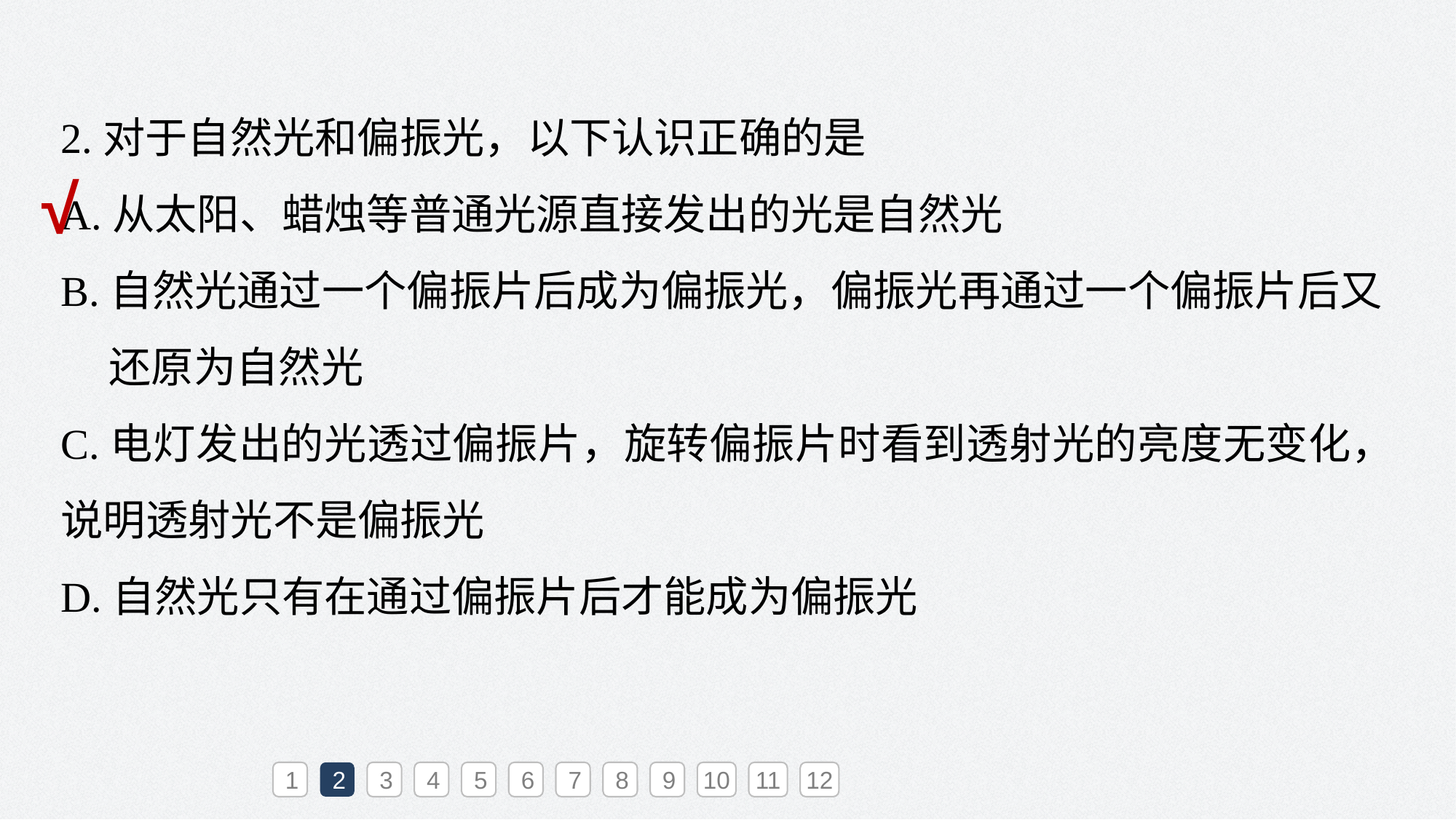

2.对于自然光和偏振光，以下认识正确的是
A.从太阳、蜡烛等普通光源直接发出的光是自然光
B.自然光通过一个偏振片后成为偏振光，偏振光再通过一个偏振片后又
    还原为自然光
C.电灯发出的光透过偏振片，旋转偏振片时看到透射光的亮度无变化，说明透射光不是偏振光
D.自然光只有在通过偏振片后才能成为偏振光
√
1
2
3
4
5
6
7
8
9
10
11
12